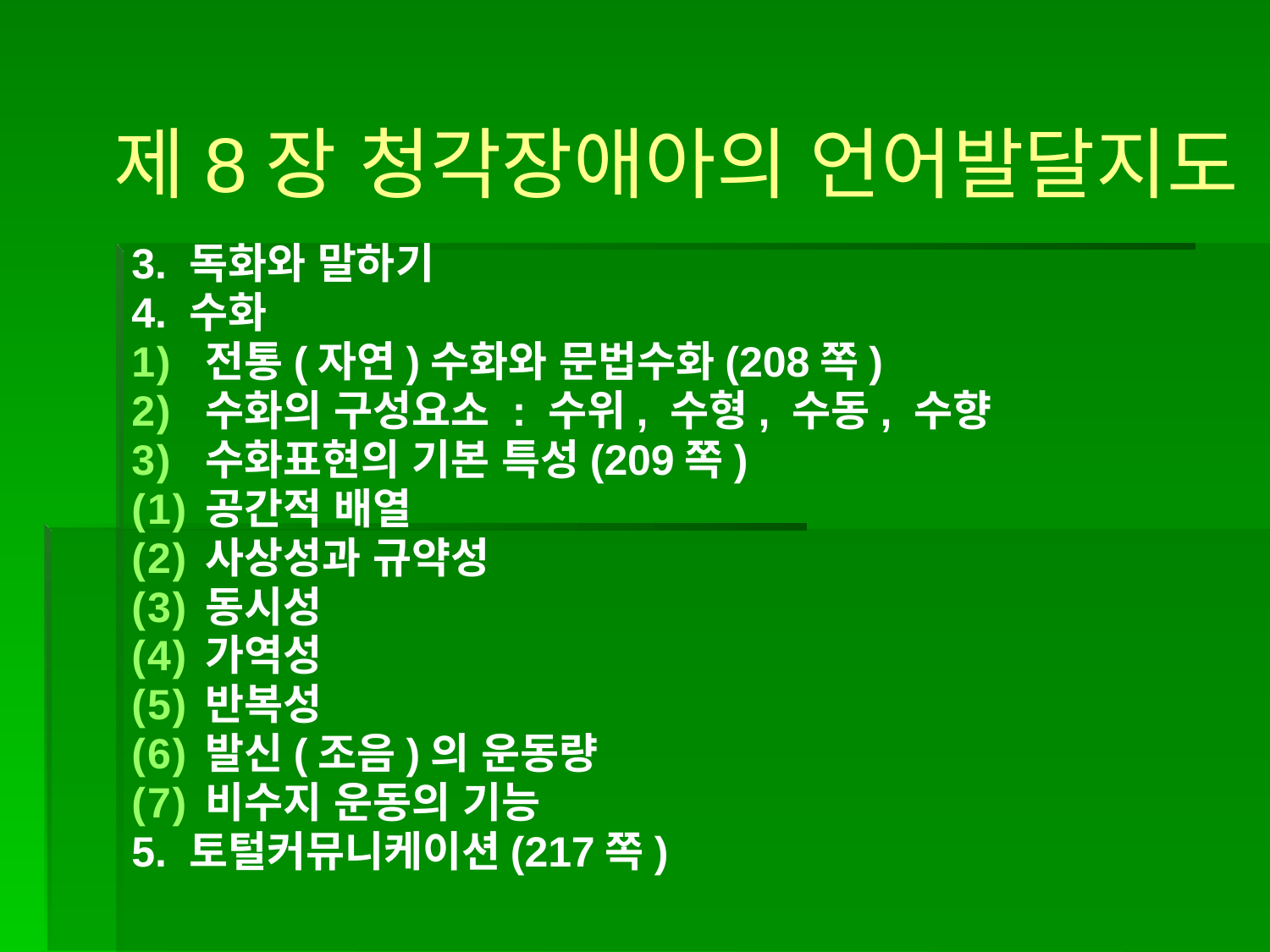

제8장 청각장애아의 언어발달지도
3. 독화와 말하기
4. 수화
전통(자연)수화와 문법수화(208쪽)
수화의 구성요소 : 수위, 수형, 수동, 수향
수화표현의 기본 특성(209쪽)
공간적 배열
사상성과 규약성
동시성
가역성
반복성
발신(조음)의 운동량
비수지 운동의 기능
5. 토털커뮤니케이션(217쪽)